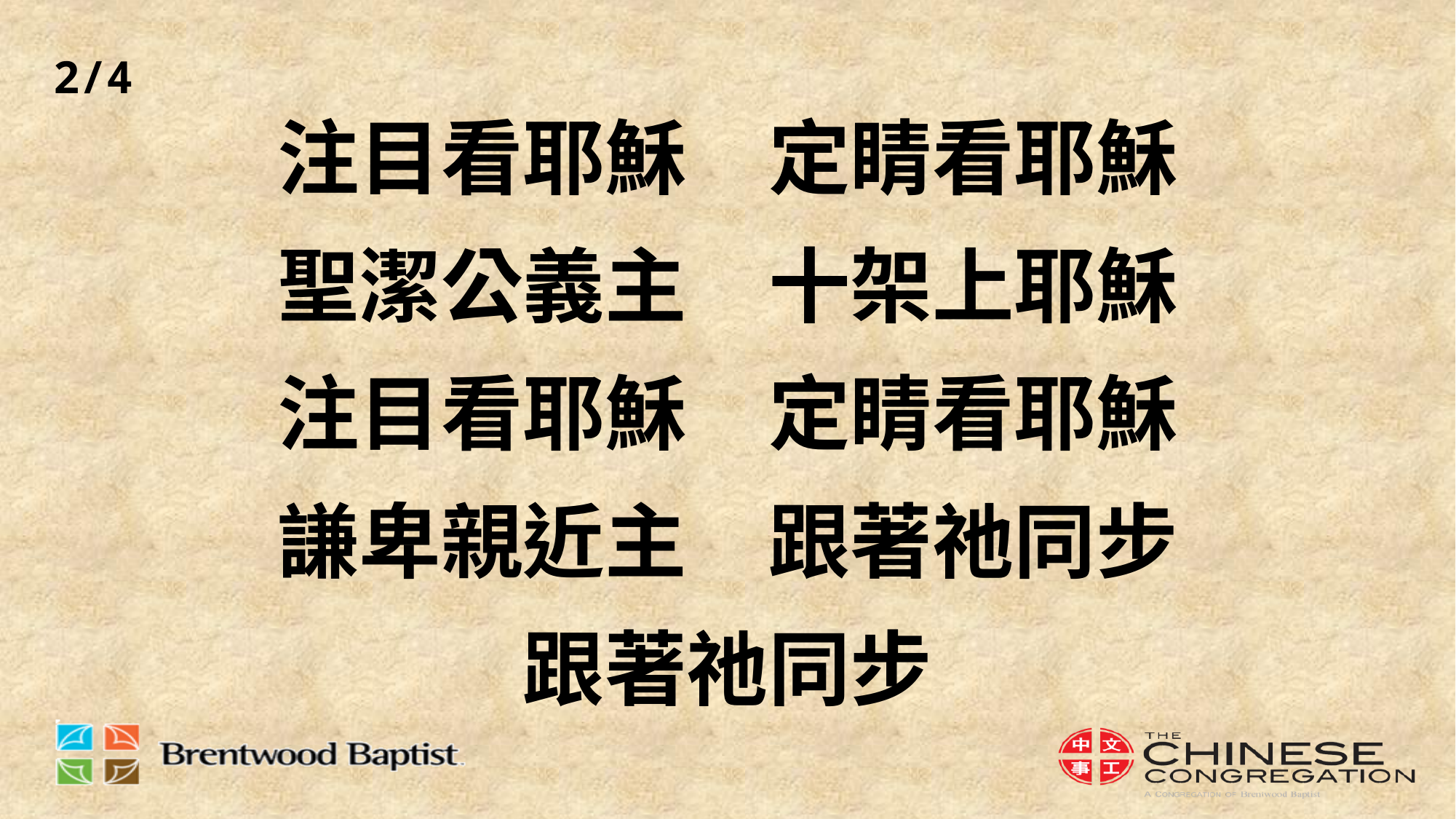

2/4
# 注目看耶穌　定睛看耶穌 聖潔公義主　十架上耶穌 注目看耶穌　定睛看耶穌 謙卑親近主　跟著祂同步 跟著祂同步